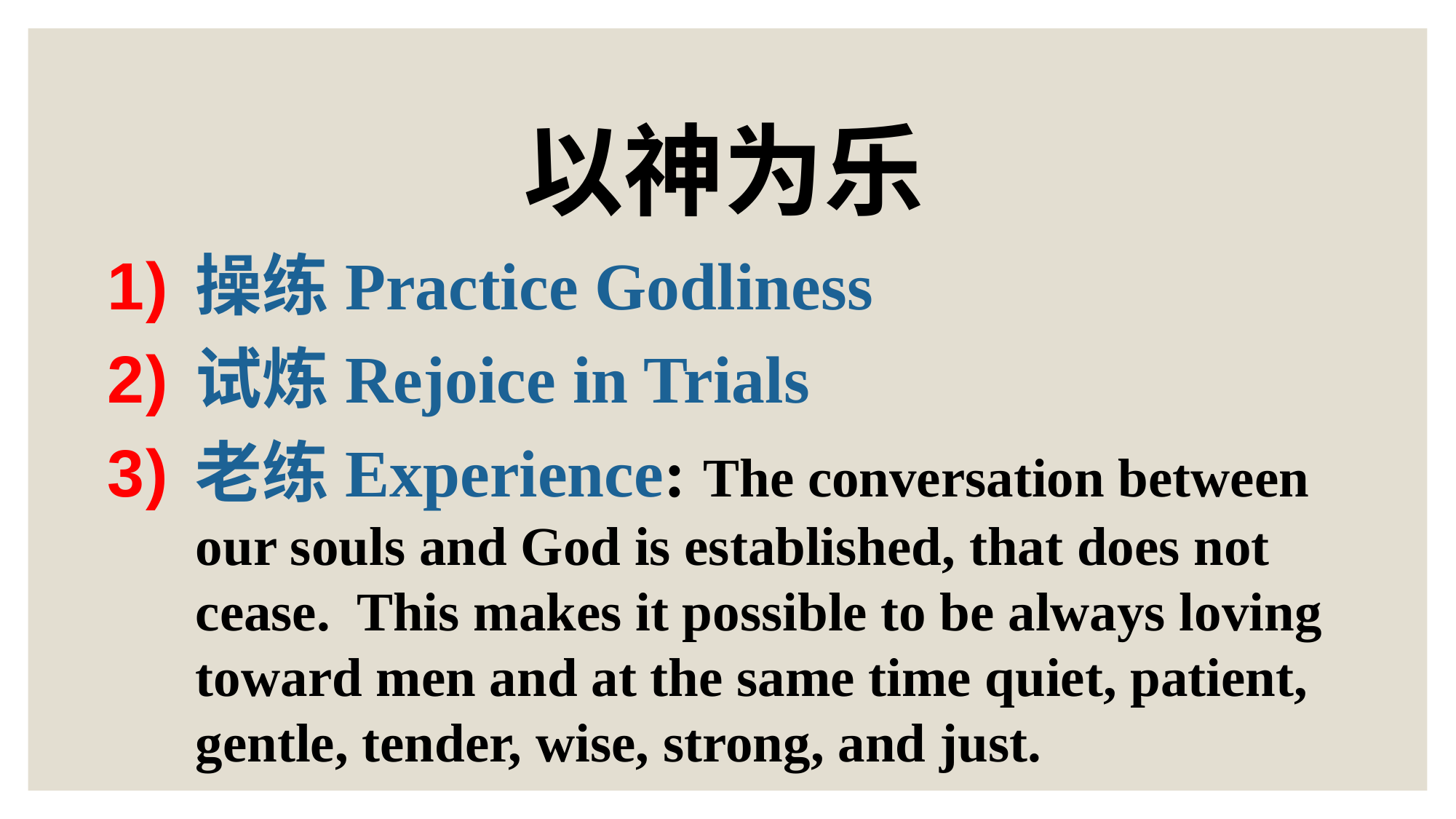

# 以神为乐
操练Practice Godliness
试炼Rejoice in Trials
老练Experience: The conversation between our souls and God is established, that does not cease.  This makes it possible to be always loving toward men and at the same time quiet, patient, gentle, tender, wise, strong, and just.